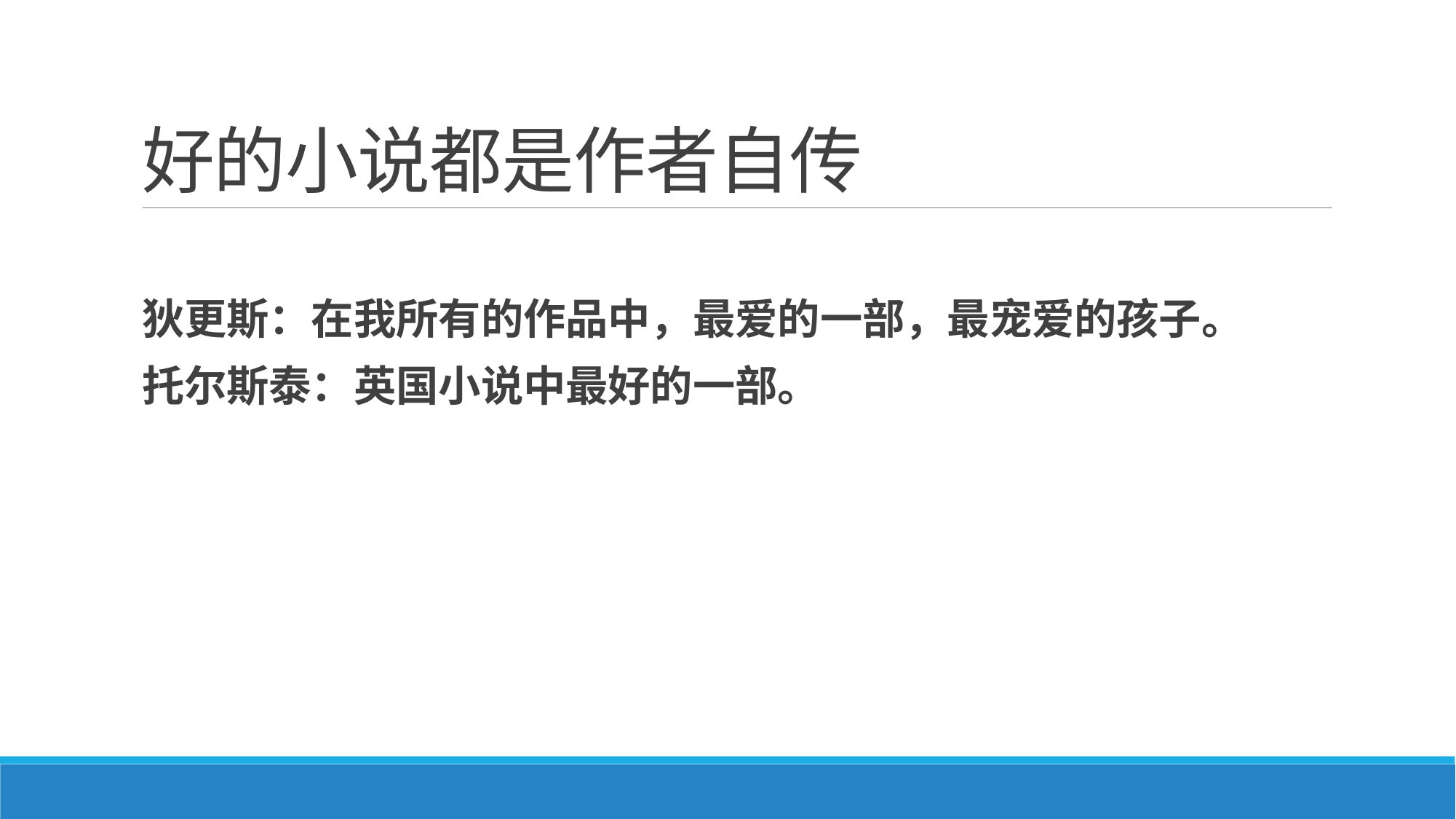

# 好的小说都是作者自传

狄更斯：在我所有的作品中，最爱的一部，最宠爱的孩子。
托尔斯泰：英国小说中最好的一部。